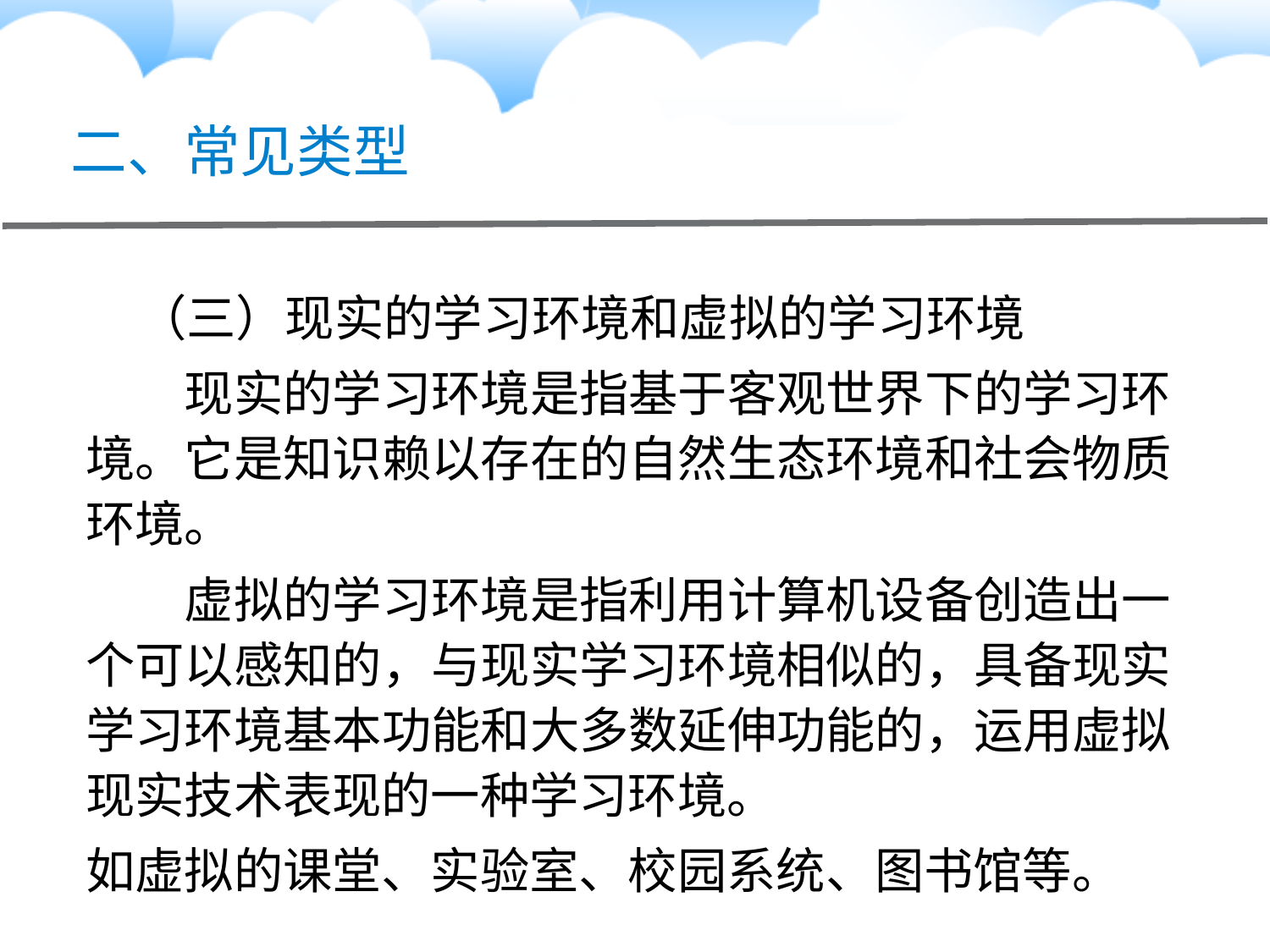

# 二、常见类型
 　（三）现实的学习环境和虚拟的学习环境
　　现实的学习环境是指基于客观世界下的学习环境。它是知识赖以存在的自然生态环境和社会物质环境。
　　虚拟的学习环境是指利用计算机设备创造出一个可以感知的，与现实学习环境相似的，具备现实学习环境基本功能和大多数延伸功能的，运用虚拟现实技术表现的一种学习环境。
如虚拟的课堂、实验室、校园系统、图书馆等。